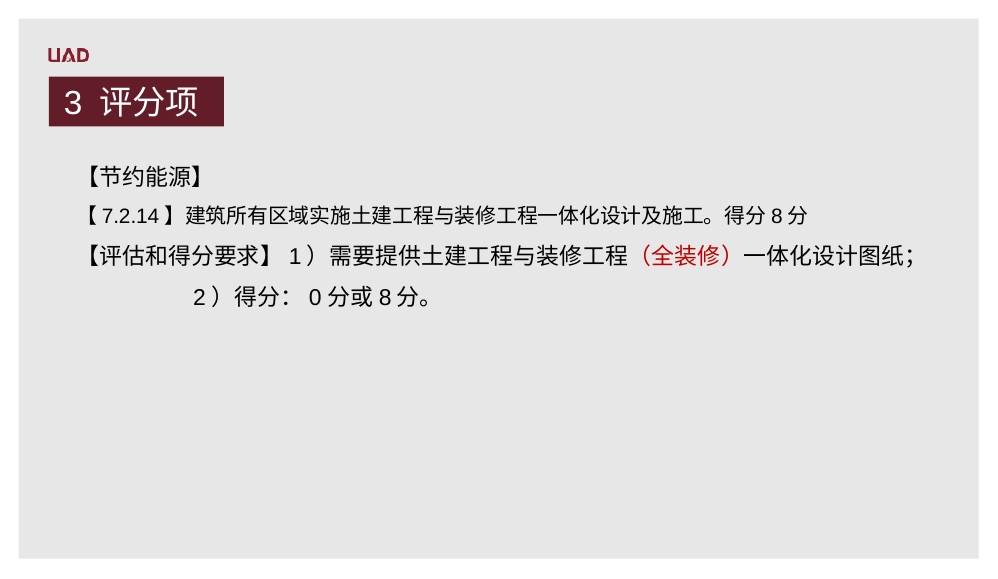

3 评分项
【节约能源】
【7.2.14】建筑所有区域实施土建工程与装修工程一体化设计及施工。得分8分
【评估和得分要求】1）需要提供土建工程与装修工程（全装修）一体化设计图纸；
                  2）得分：0分或8分。